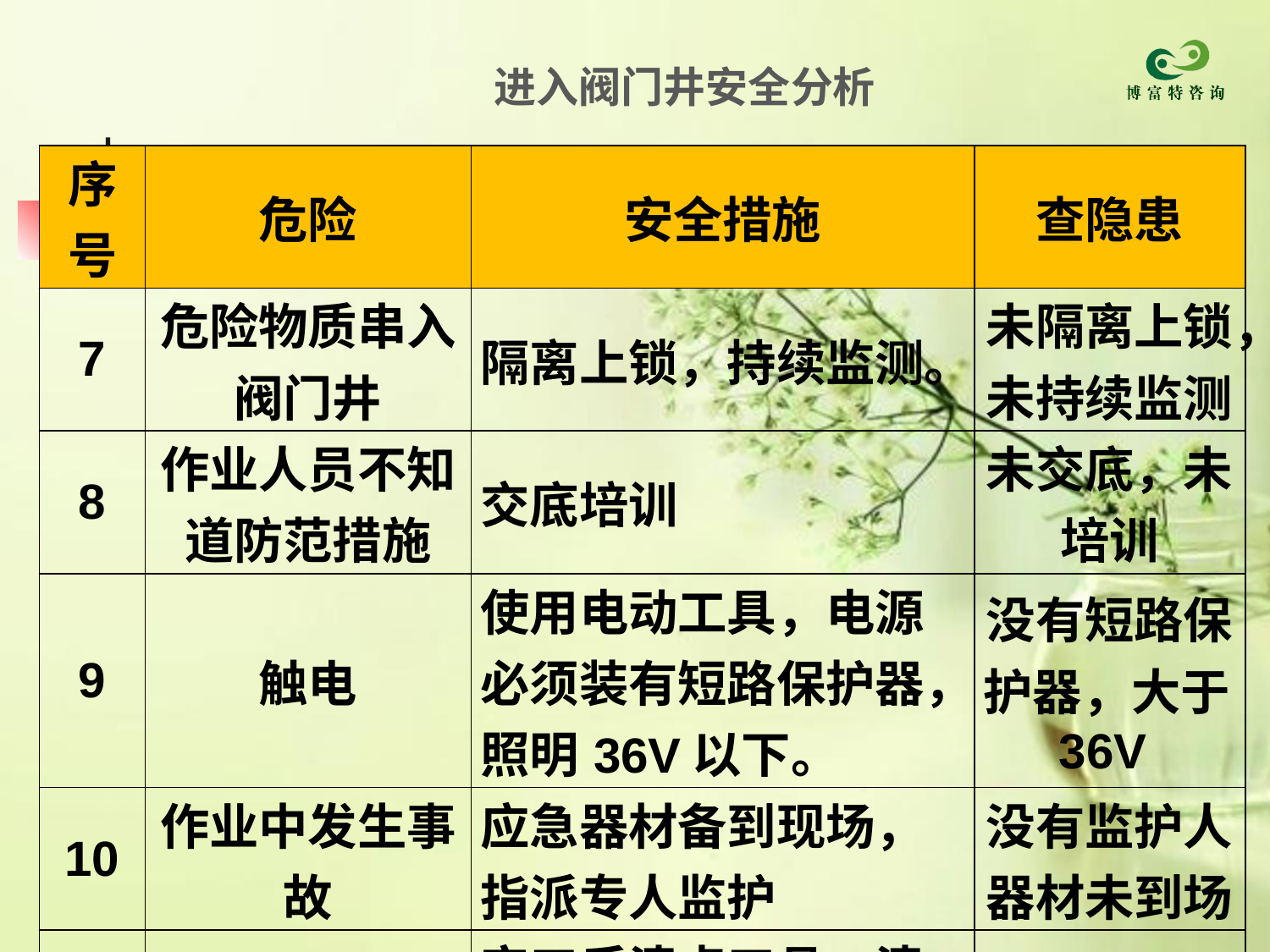

进入阀门井安全分析
| 序号 | 危险 | 安全措施 | 查隐患 |
| --- | --- | --- | --- |
| 7 | 危险物质串入阀门井 | 隔离上锁，持续监测。 | 未隔离上锁，未持续监测 |
| 8 | 作业人员不知道防范措施 | 交底培训 | 未交底，未培训 |
| 9 | 触电 | 使用电动工具，电源必须装有短路保护器，照明36V以下。 | 没有短路保护器，大于36V |
| 10 | 作业中发生事故 | 应急器材备到现场，指派专人监护 | 没有监护人器材未到场 |
| 11 | 工具忘在井里 | 完工后清点工具，清点人数 | 未清点 |